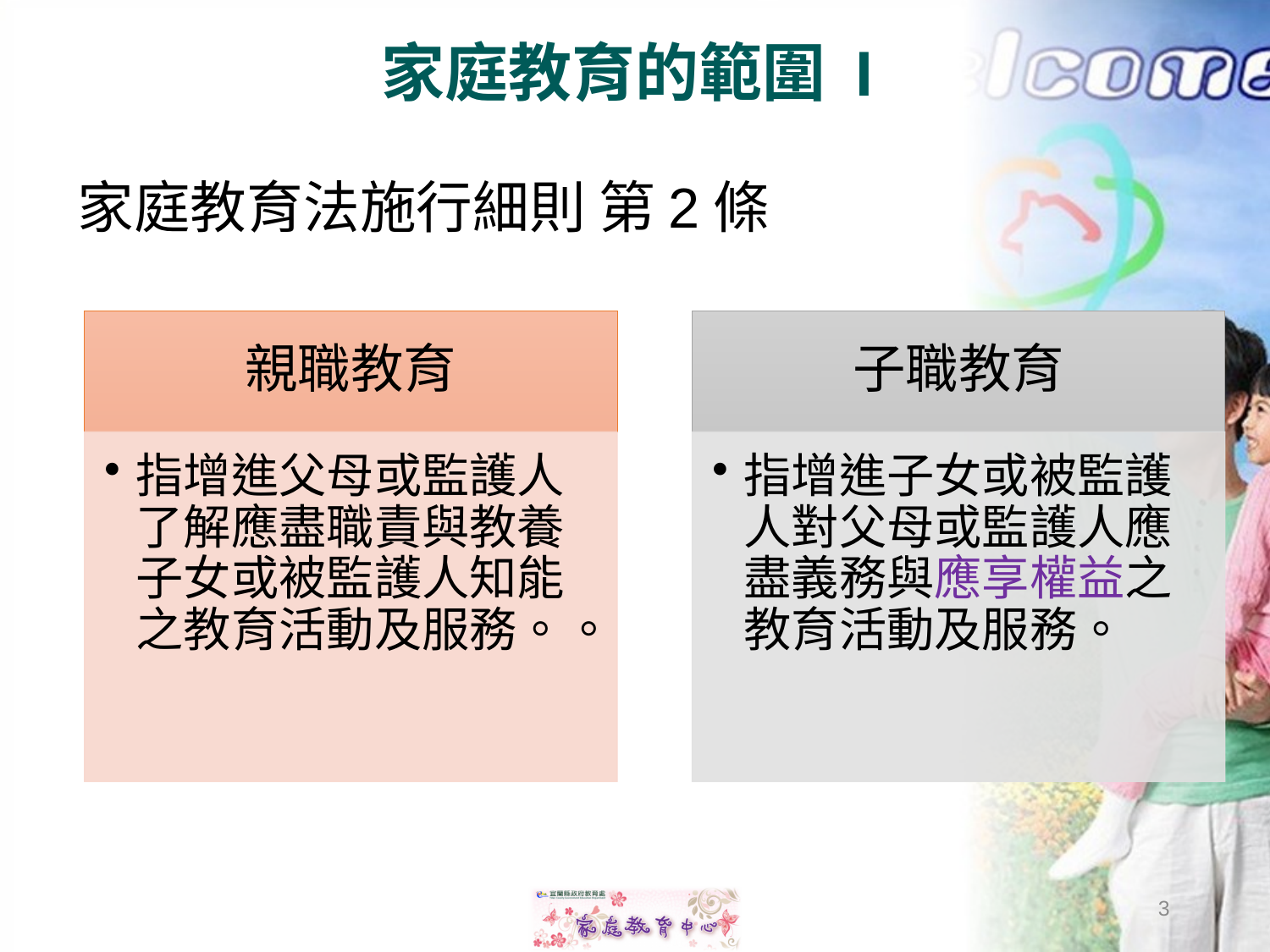

家庭教育的範圍 I
家庭教育法施行細則 第2條
親職教育
指增進父母或監護人了解應盡職責與教養子女或被監護人知能之教育活動及服務。。
子職教育
指增進子女或被監護人對父母或監護人應盡義務與應享權益之教育活動及服務。
3